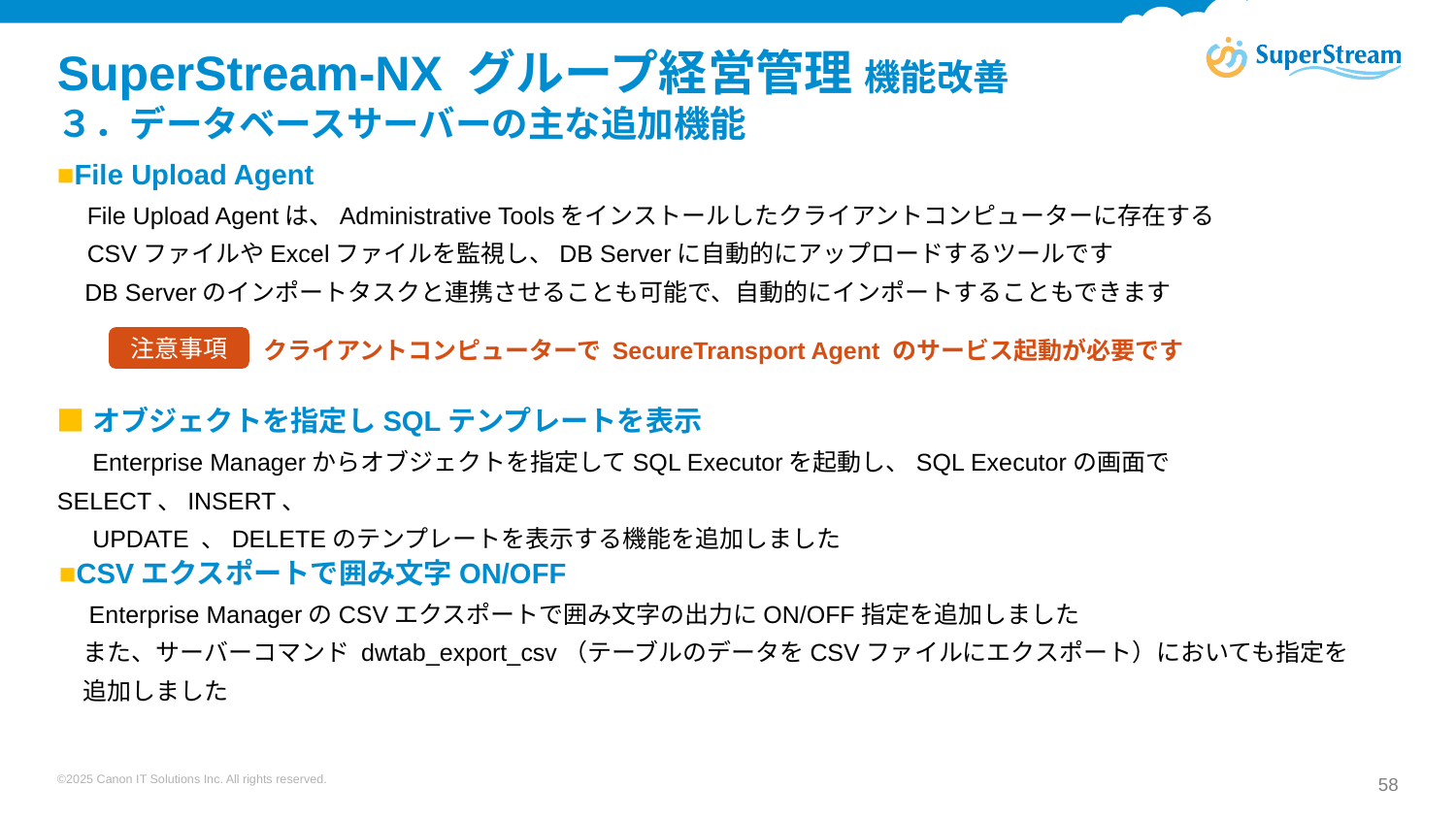

# SuperStream-NX グループ経営管理 機能改善 ３．データベースサーバーの主な追加機能
■File Upload Agent
　File Upload Agentは、Administrative Toolsをインストールしたクライアントコンピューターに存在する
　CSVファイルやExcelファイルを監視し、DB Serverに自動的にアップロードするツールです
　DB Serverのインポートタスクと連携させることも可能で、自動的にインポートすることもできます
注意事項
クライアントコンピューターで SecureTransport Agent のサービス起動が必要です
■オブジェクトを指定しSQLテンプレートを表示
　 Enterprise Managerからオブジェクトを指定してSQL Executorを起動し、SQL Executorの画面でSELECT、INSERT、
　 UPDATE 、DELETEのテンプレートを表示する機能を追加しました
■CSVエクスポートで囲み文字ON/OFF
　Enterprise ManagerのCSVエクスポートで囲み文字の出力にON/OFF指定を追加しました
　また、サーバーコマンド dwtab_export_csv（テーブルのデータをCSVファイルにエクスポート）においても指定を
　追加しました
©2025 Canon IT Solutions Inc. All rights reserved.
58